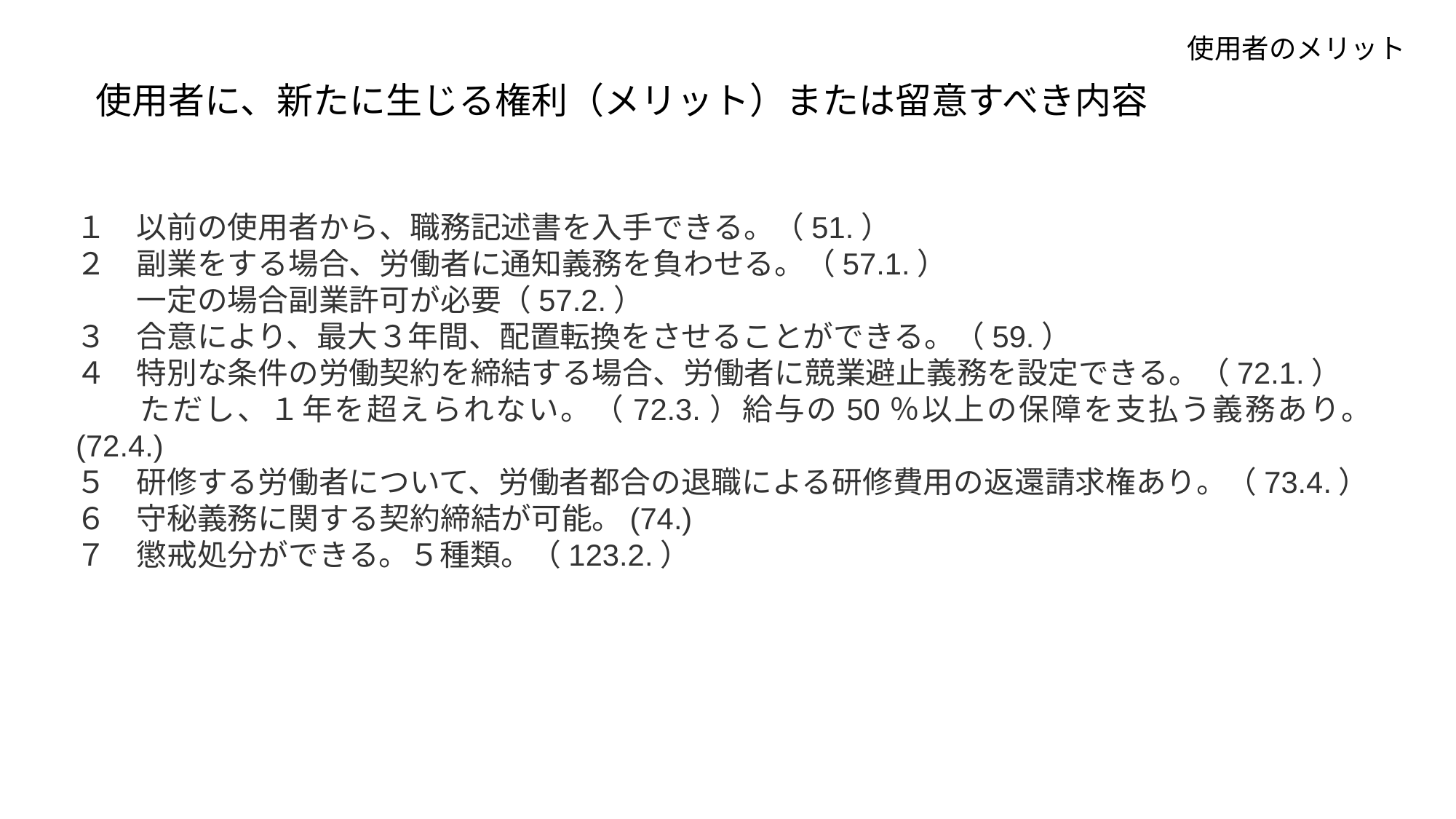

使用者のメリット
使用者に、新たに生じる権利（メリット）または留意すべき内容

１　以前の使用者から、職務記述書を入手できる。（51.）
２　副業をする場合、労働者に通知義務を負わせる。（57.1.）
　　一定の場合副業許可が必要（57.2.）
３　合意により、最大３年間、配置転換をさせることができる。（59.）
４　特別な条件の労働契約を締結する場合、労働者に競業避止義務を設定できる。（72.1.）
　　ただし、１年を超えられない。（72.3.）給与の50％以上の保障を支払う義務あり。(72.4.)
５　研修する労働者について、労働者都合の退職による研修費用の返還請求権あり。（73.4.）
６　守秘義務に関する契約締結が可能。(74.)
７　懲戒処分ができる。５種類。（123.2.）